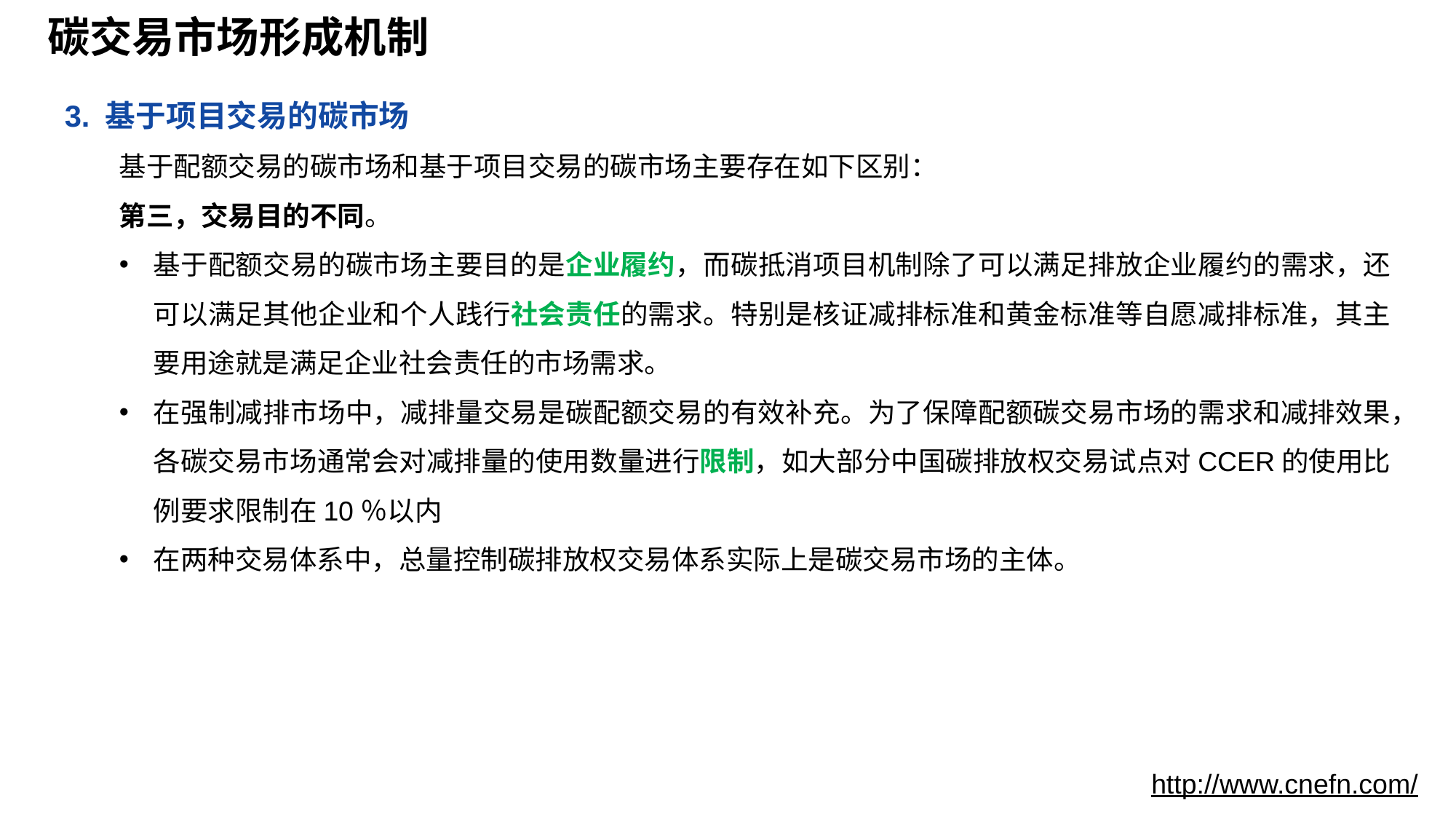

# 碳交易市场形成机制
3. 基于项目交易的碳市场
基于配额交易的碳市场和基于项目交易的碳市场主要存在如下区别：
第三，交易目的不同。
基于配额交易的碳市场主要目的是企业履约，而碳抵消项目机制除了可以满足排放企业履约的需求，还可以满足其他企业和个人践行社会责任的需求。特别是核证减排标准和黄金标准等自愿减排标准，其主要用途就是满足企业社会责任的市场需求。
在强制减排市场中，减排量交易是碳配额交易的有效补充。为了保障配额碳交易市场的需求和减排效果，各碳交易市场通常会对减排量的使用数量进行限制，如大部分中国碳排放权交易试点对CCER的使用比例要求限制在10％以内
在两种交易体系中，总量控制碳排放权交易体系实际上是碳交易市场的主体。